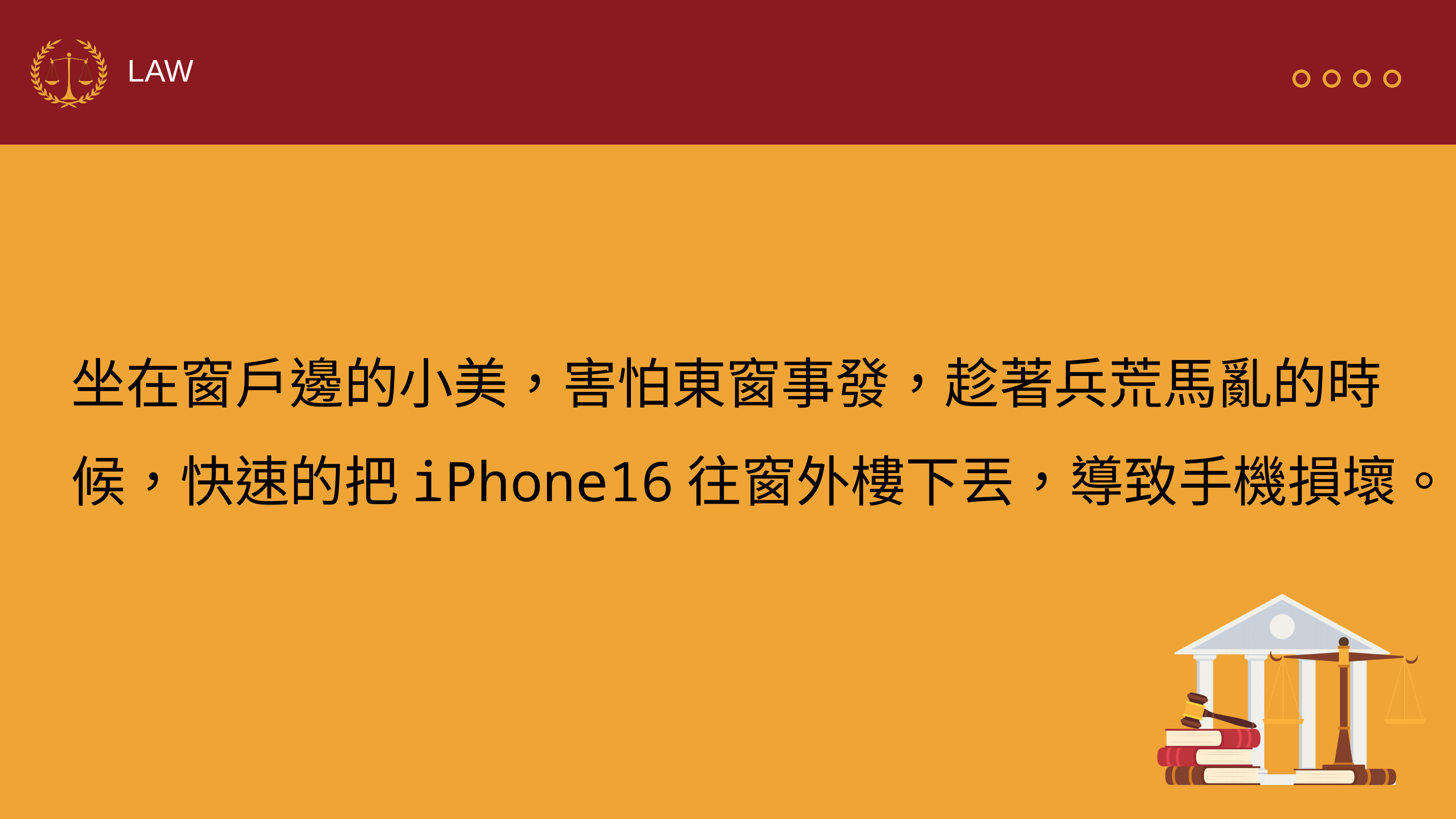

LAW

坐在窗戶邊的小美，害怕東窗事發，趁著兵荒馬亂的時候，快速的把iPhone16往窗外樓下丟，導致手機損壞。